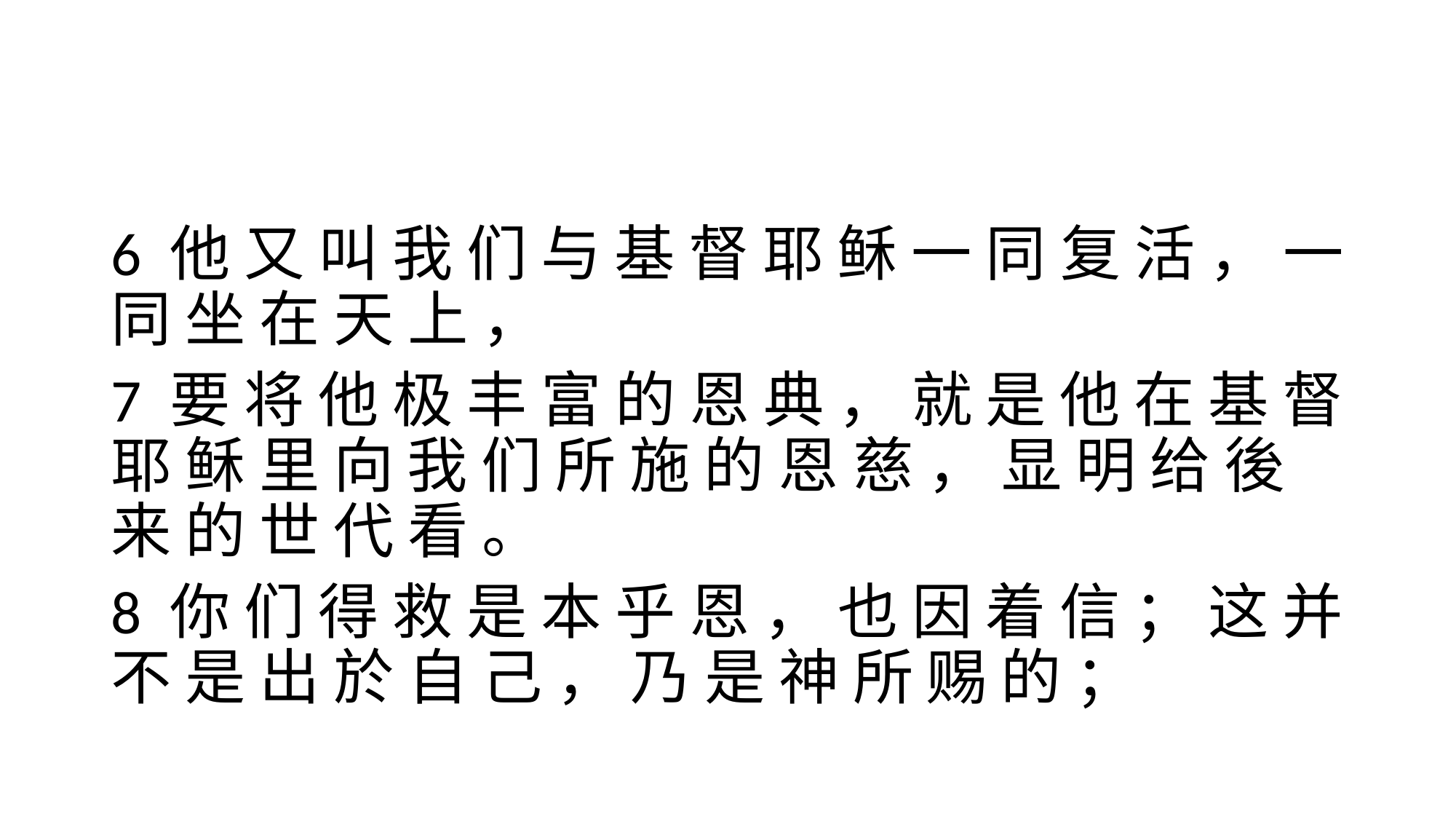

#
6 他 又 叫 我 们 与 基 督 耶 稣 一 同 复 活 ， 一 同 坐 在 天 上 ，
7 要 将 他 极 丰 富 的 恩 典 ， 就 是 他 在 基 督 耶 稣 里 向 我 们 所 施 的 恩 慈 ， 显 明 给 後 来 的 世 代 看 。
8 你 们 得 救 是 本 乎 恩 ， 也 因 着 信 ； 这 并 不 是 出 於 自 己 ， 乃 是 神 所 赐 的 ；